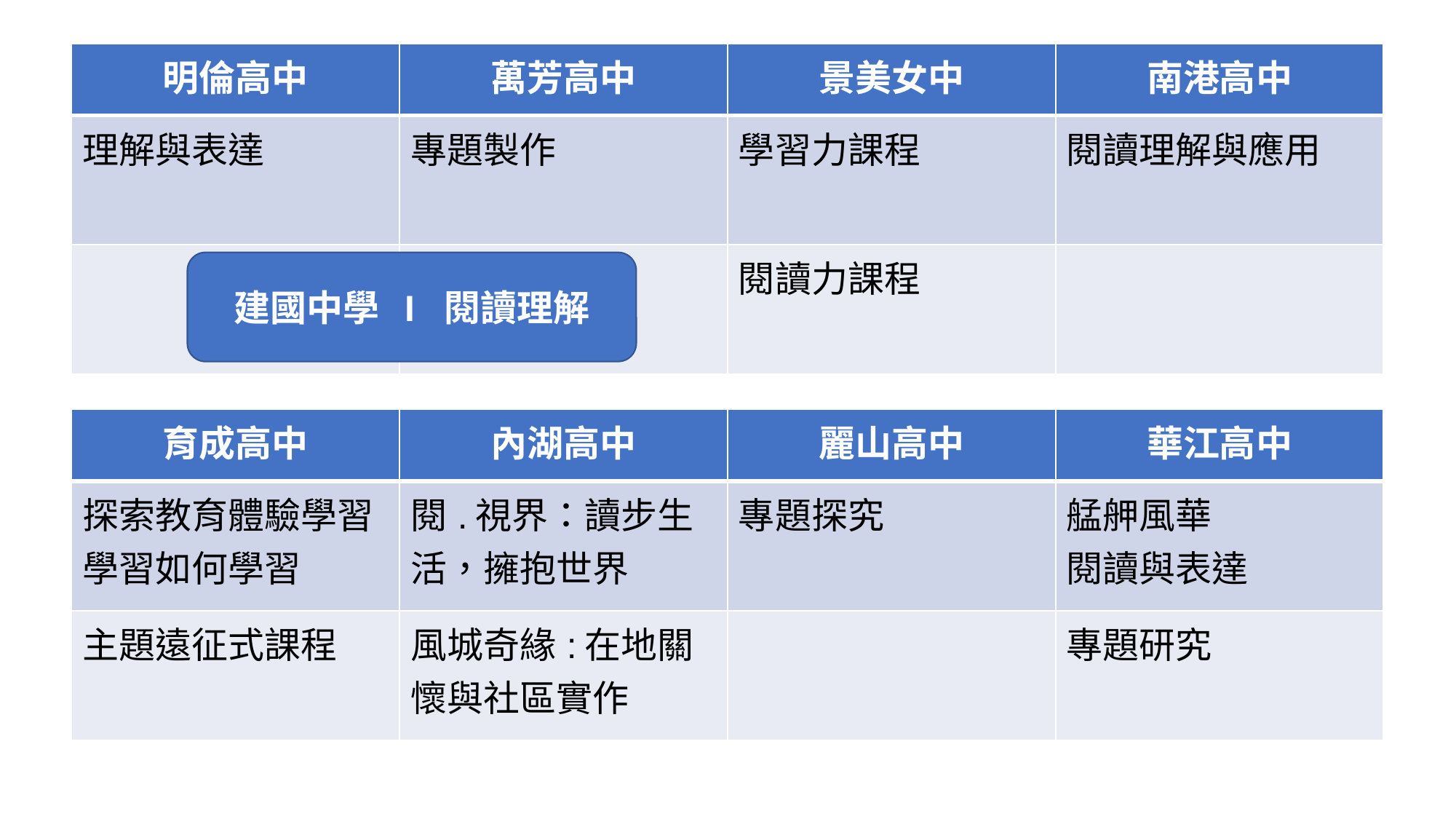

| 明倫高中 | 萬芳高中 | 景美女中 | 南港高中 |
| --- | --- | --- | --- |
| 理解與表達 | 專題製作 | 學習力課程 | 閱讀理解與應用 |
|  |  | 閱讀力課程 |  |

建國中學  I  閱讀理解
| 育成高中 | 內湖高中 | 麗山高中 | 華江高中 |
| --- | --- | --- | --- |
| 探索教育體驗學習 學習如何學習 | 閱.視界：讀步生活，擁抱世界 | 專題探究 | 艋舺風華 閱讀與表達 |
| 主題遠征式課程 | 風城奇緣:在地關懷與社區實作 |  | 專題研究 |